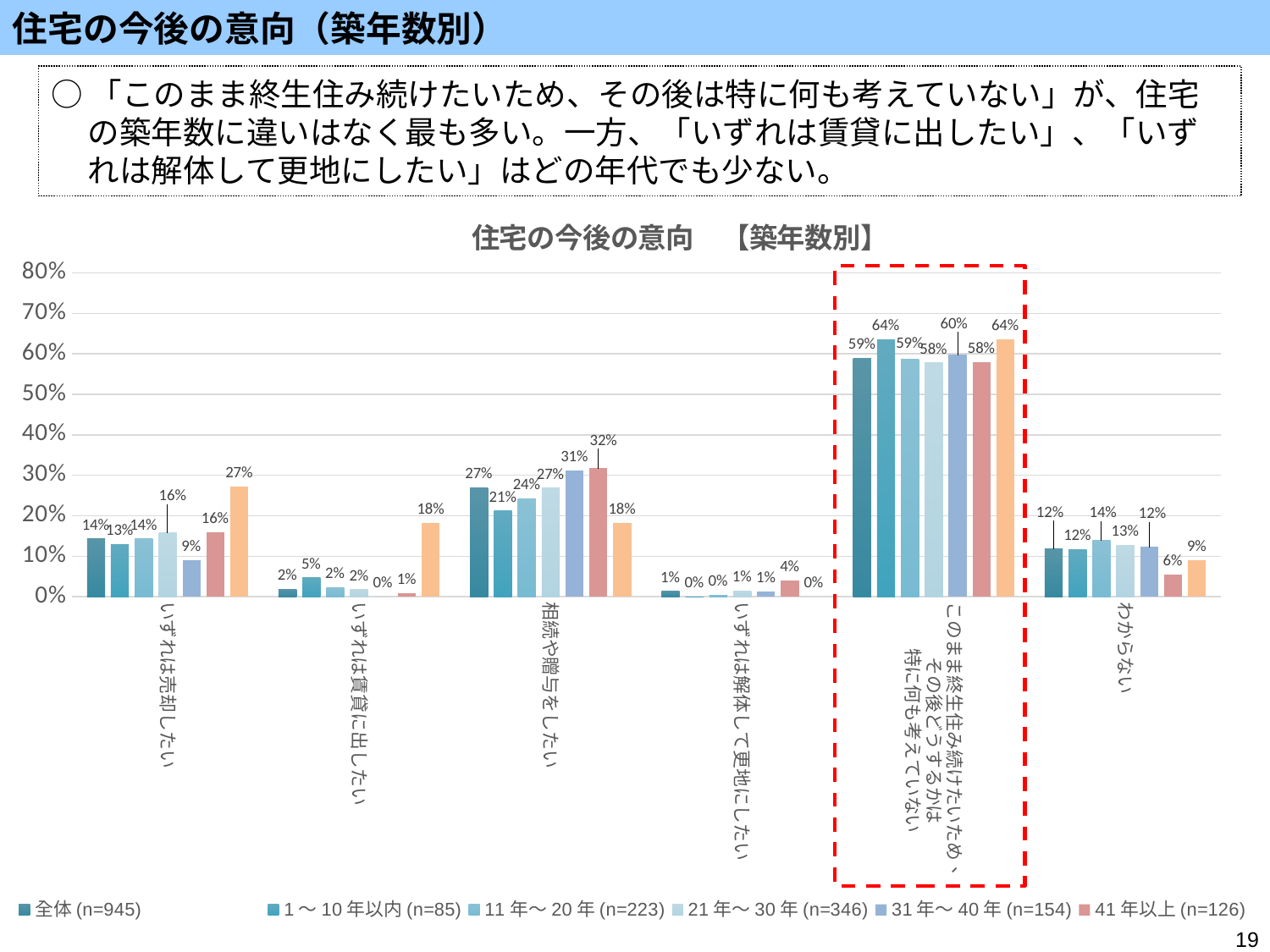

住宅の今後の意向（築年数別）
○「このまま終生住み続けたいため、その後は特に何も考えていない」が、住宅の築年数に違いはなく最も多い。一方、「いずれは賃貸に出したい」、「いずれは解体して更地にしたい」はどの年代でも少ない。

### Chart: 住宅の今後の意向　【築年数別】

| Category | 全体(n=945) | 1～10年以内(n=85) | 11年～20年(n=223) | 21年～30年(n=346) | 31年～40年(n=154) | 41年以上(n=126) | わからない・無回答(n=11) |
|---|---|---|---|---|---|---|---|
| いずれは売却したい | 0.14285714285714285 | 0.12941176470588237 | 0.14349775784753363 | 0.15895953757225434 | 0.09090909090909091 | 0.15873015873015872 | 0.2727272727272727 |
| いずれは賃貸に出したい | 0.01904761904761905 | 0.047058823529411764 | 0.02242152466367713 | 0.017341040462427744 | 0.0 | 0.007936507936507936 | 0.18181818181818182 |
| 相続や贈与をしたい | 0.2698412698412698 | 0.21176470588235294 | 0.242152466367713 | 0.26878612716763006 | 0.3116883116883117 | 0.31746031746031744 | 0.18181818181818182 |
| いずれは解体して更地にしたい | 0.013756613756613757 | 0.0 | 0.004484304932735426 | 0.014450867052023121 | 0.012987012987012988 | 0.03968253968253968 | 0.0 |
| このまま終生住み続けたいため、
その後どうするかは
特に何も考えていない | 0.5894179894179894 | 0.6352941176470588 | 0.5874439461883408 | 0.5780346820809249 | 0.5974025974025974 | 0.5793650793650794 | 0.6363636363636364 |
| わからない | 0.11851851851851852 | 0.11764705882352941 | 0.13901345291479822 | 0.12716763005780346 | 0.12337662337662338 | 0.05555555555555555 | 0.09090909090909091 |
19